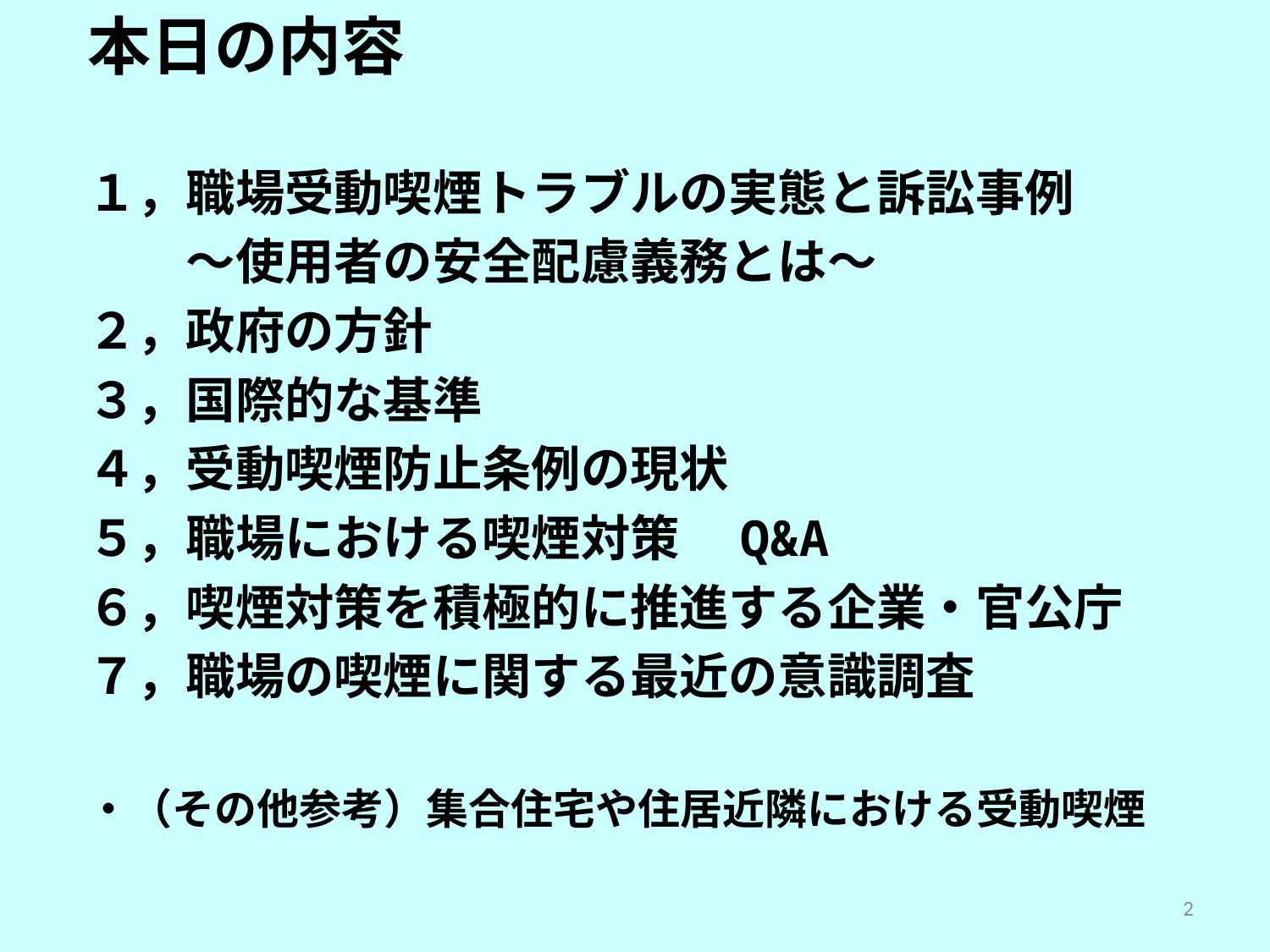

本日の内容

１，職場受動喫煙トラブルの実態と訴訟事例
　　～使用者の安全配慮義務とは～
２，政府の方針
３，国際的な基準
４，受動喫煙防止条例の現状
５，職場における喫煙対策　Q&A
６，喫煙対策を積極的に推進する企業・官公庁
７，職場の喫煙に関する最近の意識調査

・（その他参考）集合住宅や住居近隣における受動喫煙
2